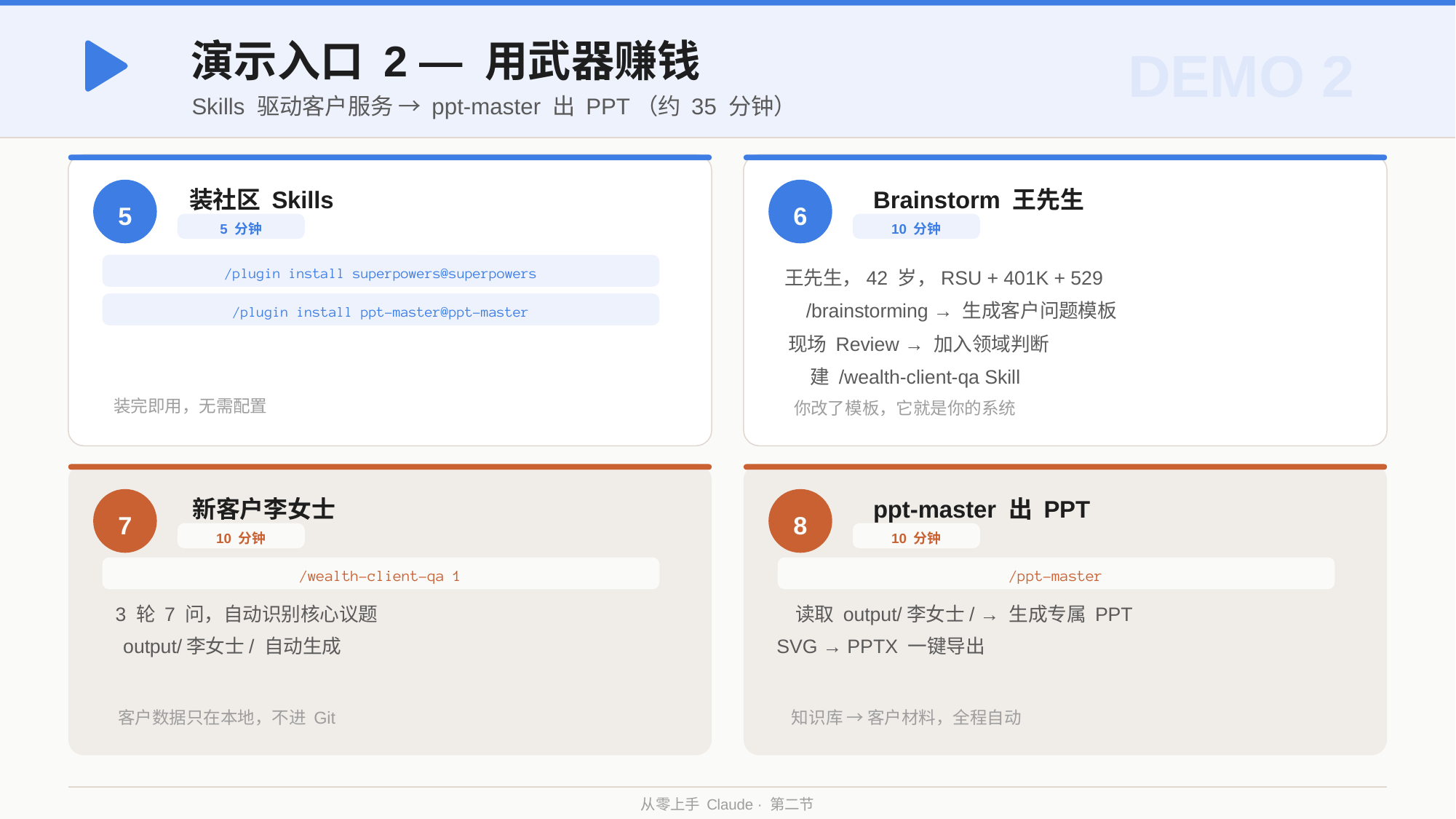

演示入口 2 — 用武器赚钱
DEMO 2

Skills 驱动客户服务 → ppt-master 出 PPT（约 35 分钟）

装社区 Skills
Brainstorm 王先生
5
6

5 分钟
10 分钟

/plugin install superpowers@superpowers
王先生，42 岁，RSU + 401K + 529

/brainstorming → 生成客户问题模板
/plugin install ppt-master@ppt-master
现场 Review → 加入领域判断
建 /wealth-client-qa Skill
装完即用，无需配置
你改了模板，它就是你的系统

新客户李女士
ppt-master 出 PPT
7
8

10 分钟
10 分钟

/wealth-client-qa 1
/ppt-master
3 轮 7 问，自动识别核心议题
读取 output/李女士/ → 生成专属 PPT
output/李女士/ 自动生成
SVG → PPTX 一键导出
客户数据只在本地，不进 Git
知识库 → 客户材料，全程自动

从零上手 Claude · 第二节